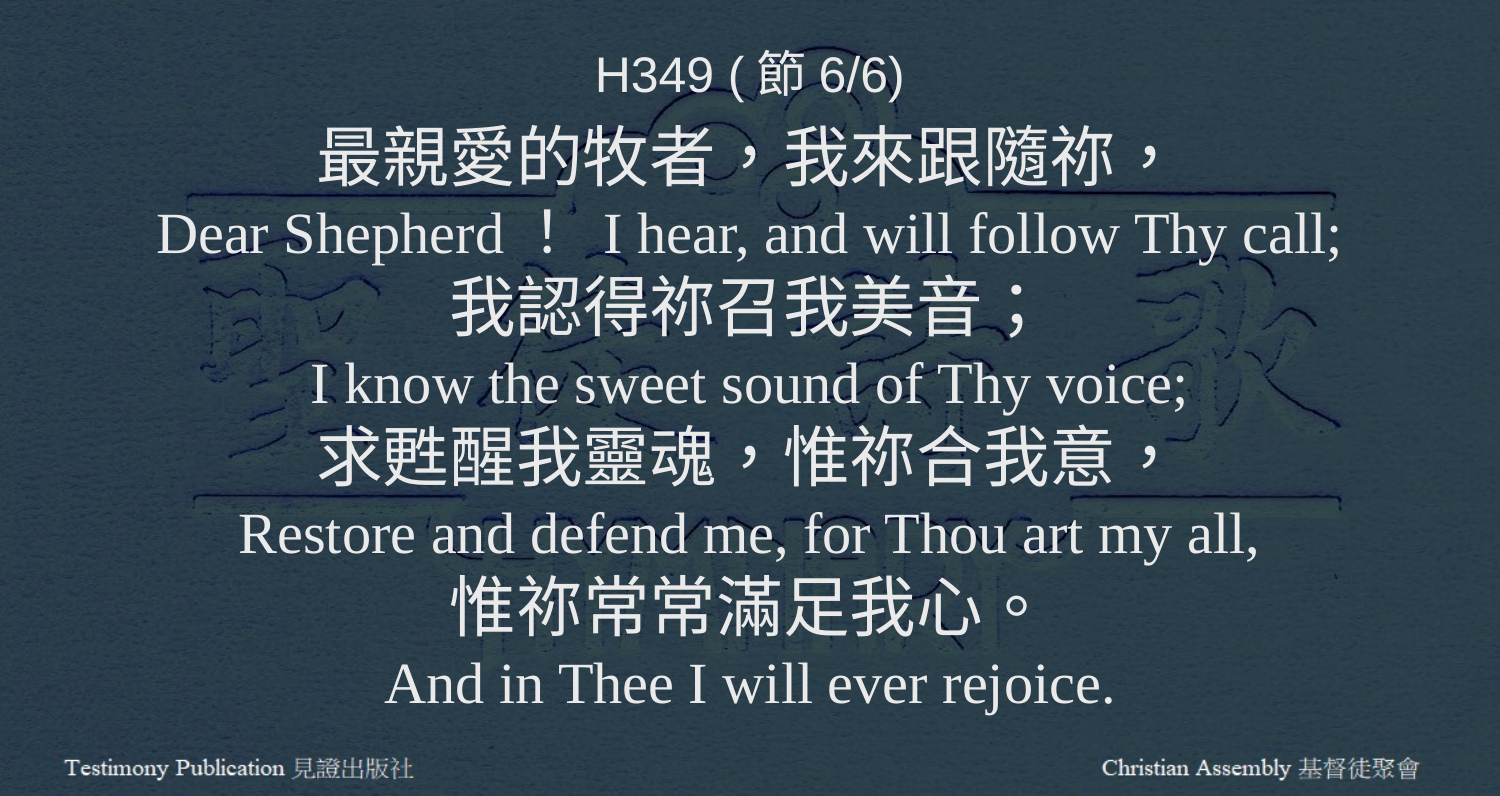

H349 (節6/6)
最親愛的牧者，我來跟隨祢，
Dear Shepherd！ I hear, and will follow Thy call;
我認得祢召我美音；
I know the sweet sound of Thy voice;
求甦醒我靈魂，惟祢合我意，
Restore and defend me, for Thou art my all,
惟祢常常滿足我心。
And in Thee I will ever rejoice.